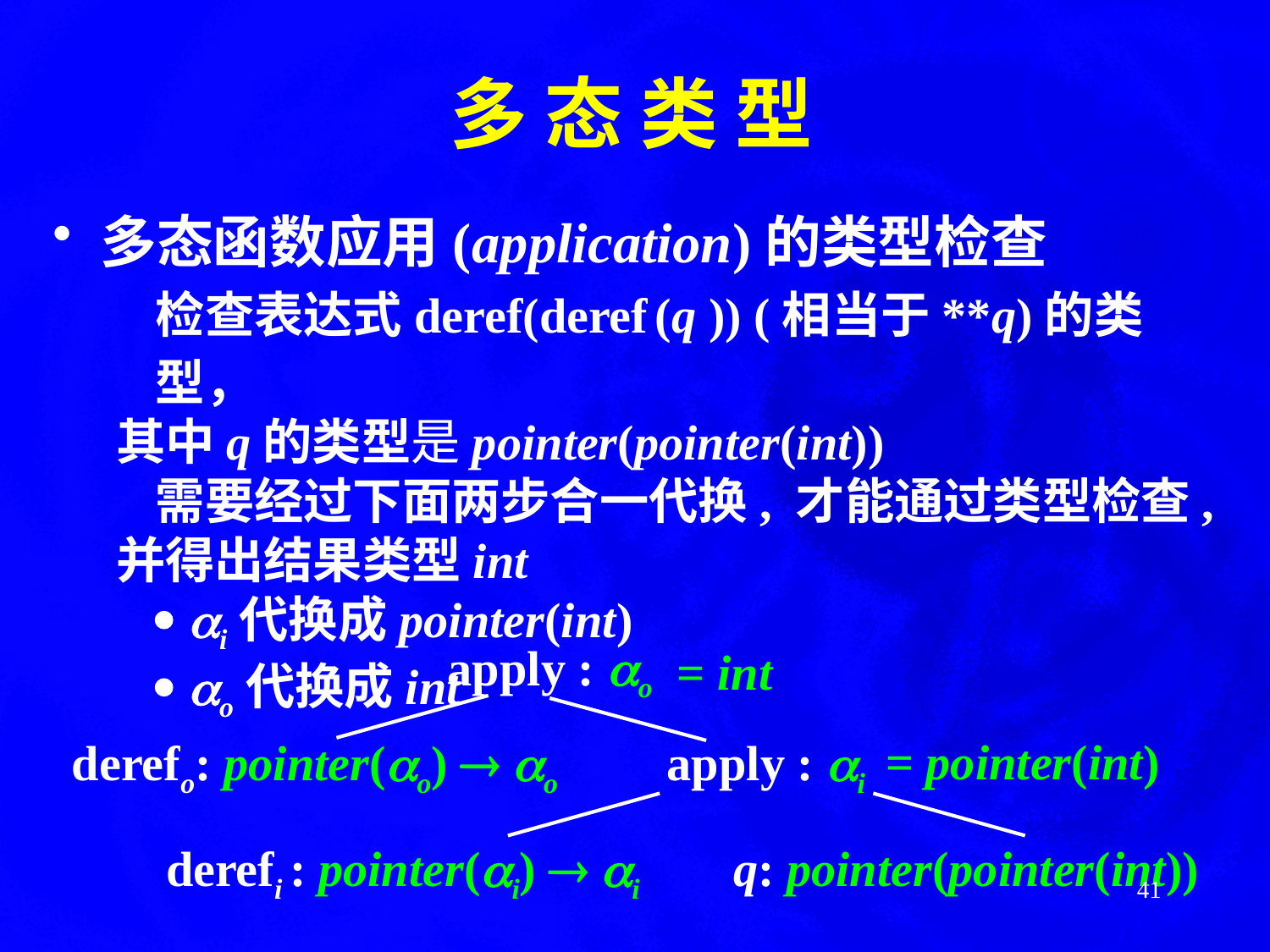

多 态 类 型
多态函数应用(application)的类型检查
	检查表达式deref(deref (q )) (相当于**q)的类型，
其中q的类型是pointer(pointer(int))
	需要经过下面两步合一代换, 才能通过类型检查,
并得出结果类型int
	• αi代换成pointer(int)
	• αo代换成int

apply : αo

derefo: pointer(αo) → αo
apply : αi

derefi : pointer(αi) → αi
  q: pointer(pointer(int))
= int
= pointer(int)
41